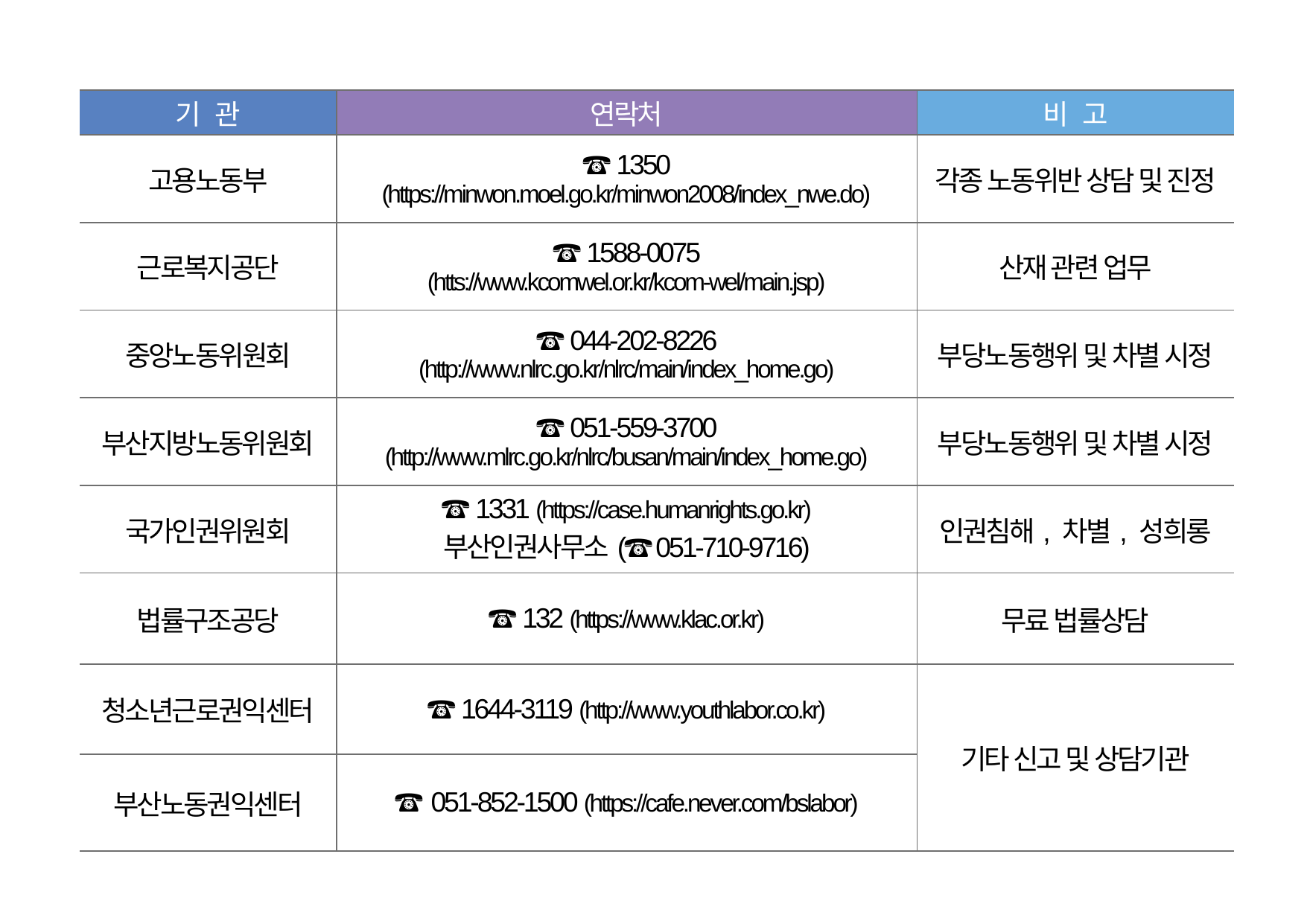

| 기 관 | 연락처 | 비 고 |
| --- | --- | --- |
| 고용노동부 | ☎ 1350 (https://minwon.moel.go.kr/minwon2008/index\_nwe.do) | 각종 노동위반 상담 및 진정 |
| 근로복지공단 | ☎ 1588-0075 (htts://www.kcomwel.or.kr/kcom-wel/main.jsp) | 산재 관련 업무 |
| 중앙노동위원회 | ☎ 044-202-8226 (http://www.nlrc.go.kr/nlrc/main/index\_home.go) | 부당노동행위 및 차별 시정 |
| 부산지방노동위원회 | ☎ 051-559-3700 (http://www.mlrc.go.kr/nlrc/busan/main/index\_home.go) | 부당노동행위 및 차별 시정 |
| 국가인권위원회 | ☎ 1331 (https://case.humanrights.go.kr) 부산인권사무소(☎ 051-710-9716) | 인권침해, 차별, 성희롱 |
| 법률구조공당 | ☎ 132 (https://www.klac.or.kr) | 무료 법률상담 |
| 청소년근로권익센터 | ☎ 1644-3119 (http://www.youthlabor.co.kr) | 기타 신고 및 상담기관 |
| 부산노동권익센터 | ☎ 051-852-1500 (https://cafe.never.com/bslabor) |  |